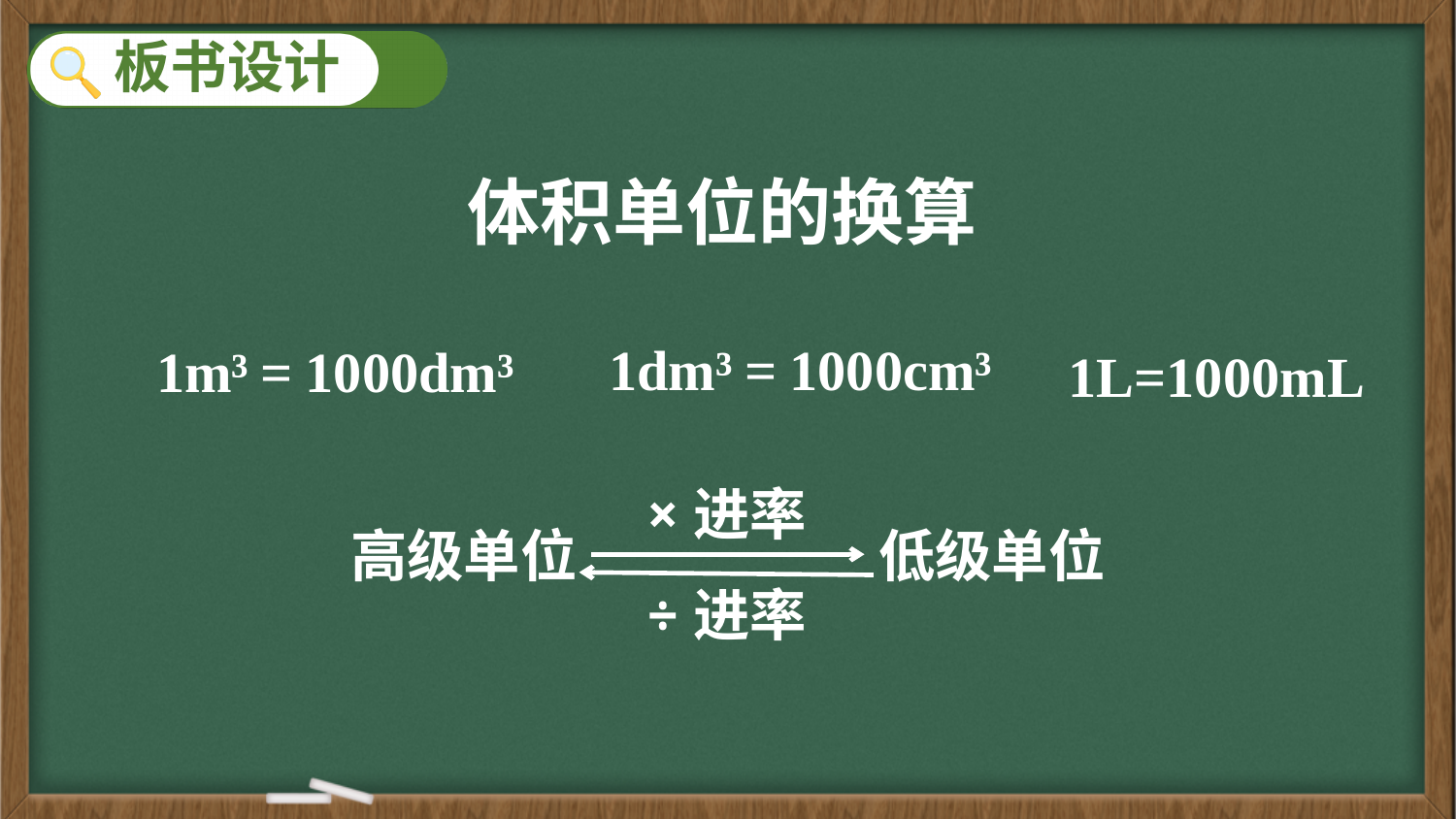

体积单位的换算
1dm³=1000cm³
1m³=1000dm³
1L=1000mL
×进率
高级单位
低级单位
÷进率